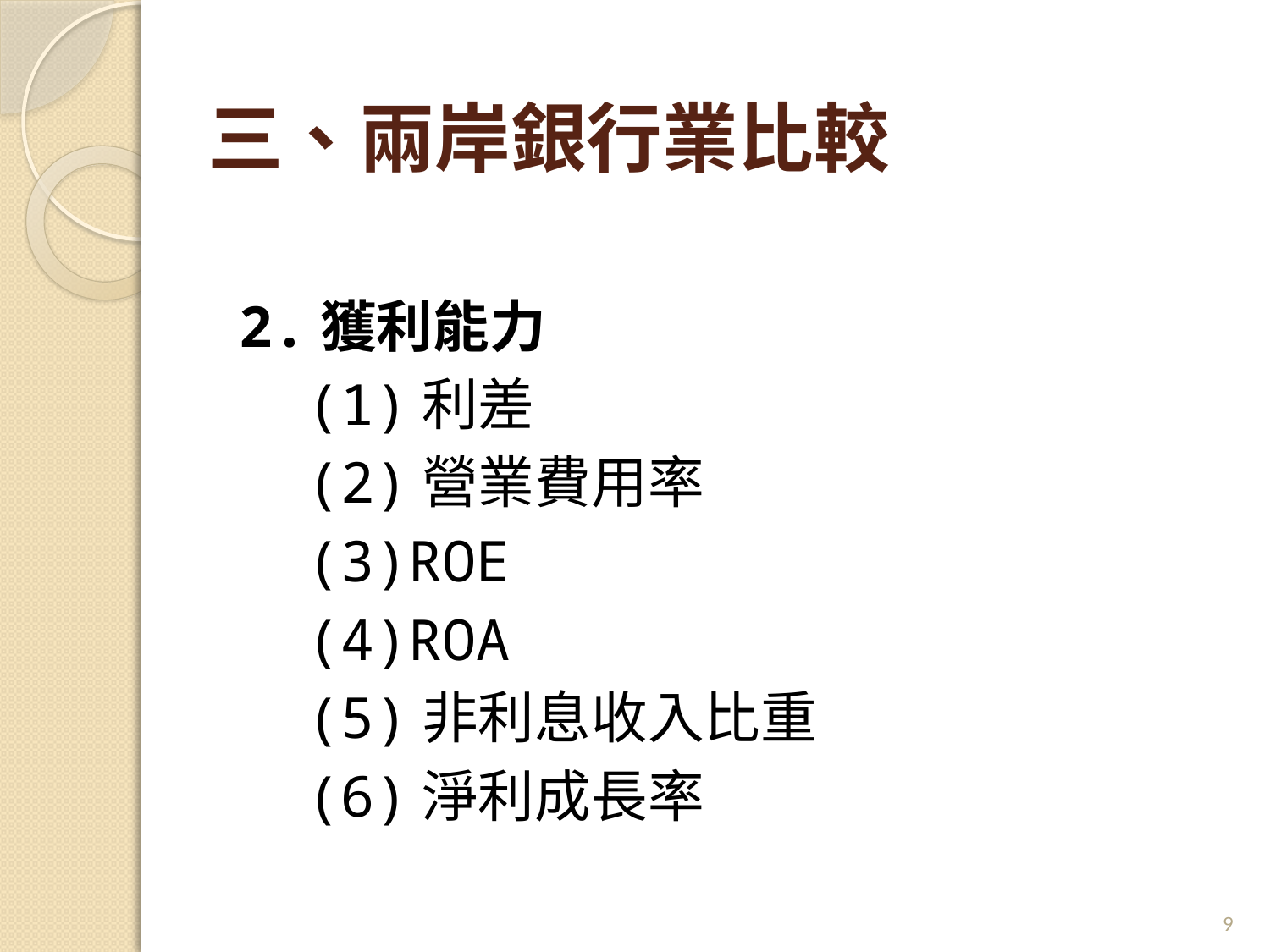

# 三、兩岸銀行業比較

2.獲利能力
  (1)利差
  (2)營業費用率
  (3)ROE
  (4)ROA
  (5)非利息收入比重
  (6)淨利成長率

9